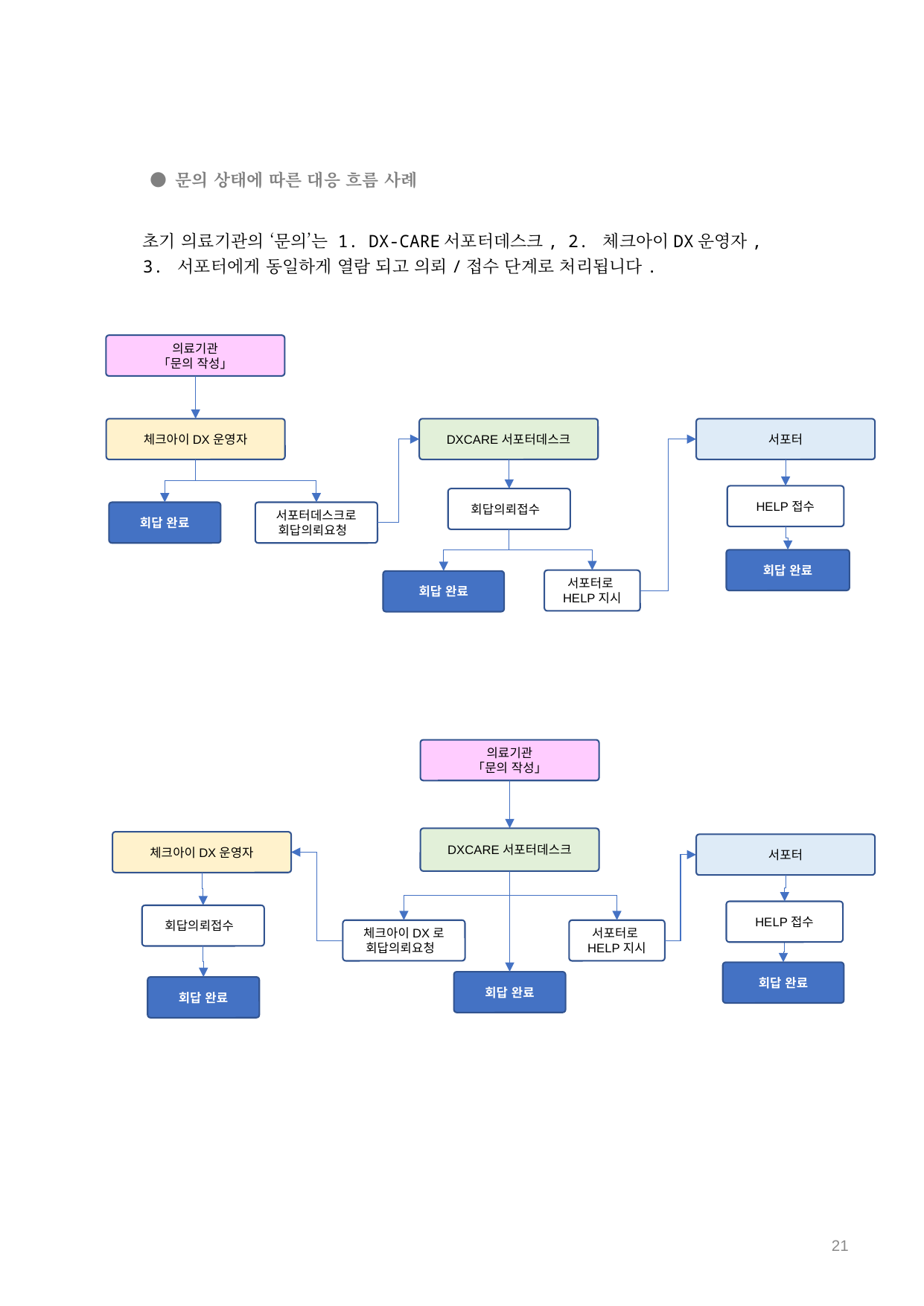

● 문의 상태에 따른 대응 흐름 사례
초기 의료기관의 ‘문의’는 1. DX-CARE서포터데스크, 2. 체크아이DX운영자, 3. 서포터에게 동일하게 열람 되고 의뢰/접수 단계로 처리됩니다.
의료기관
「문의 작성」
DXCARE서포터데스크
서포터
체크아이DX운영자
HELP접수
회답의뢰접수
서포터데스크로
회답의뢰요청
회답 완료
회답 완료
서포터로
HELP지시
회답 완료
의료기관
「문의 작성」
DXCARE서포터데스크
체크아이DX운영자
서포터
HELP접수
회답의뢰접수
체크아이DX로
회답의뢰요청
서포터로
HELP지시
회답 완료
회답 완료
회답 완료
21